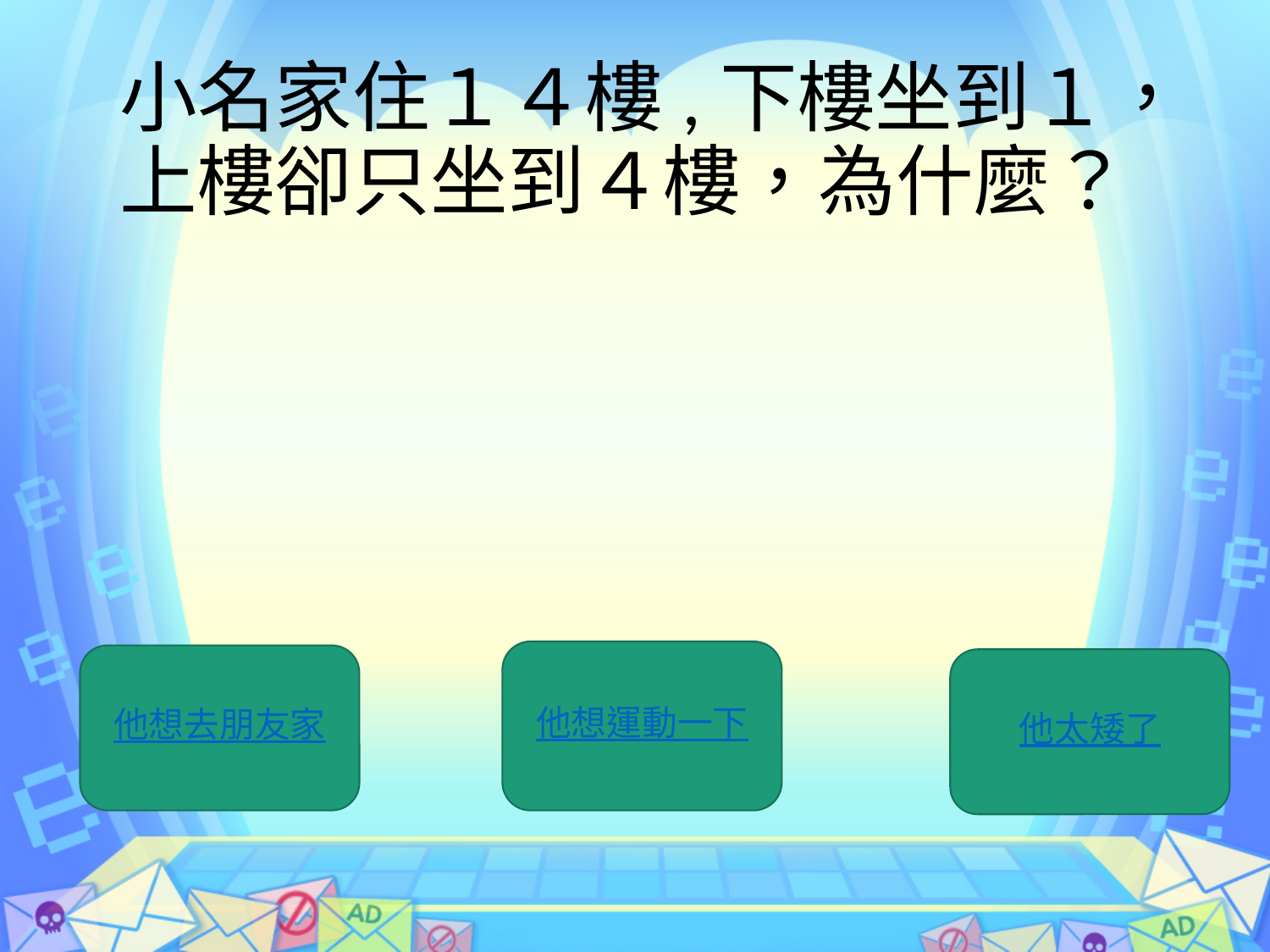

# 小名家住１４樓,下樓坐到１，上樓卻只坐到４樓，為什麼？
他想運動一下
他想去朋友家
他太矮了